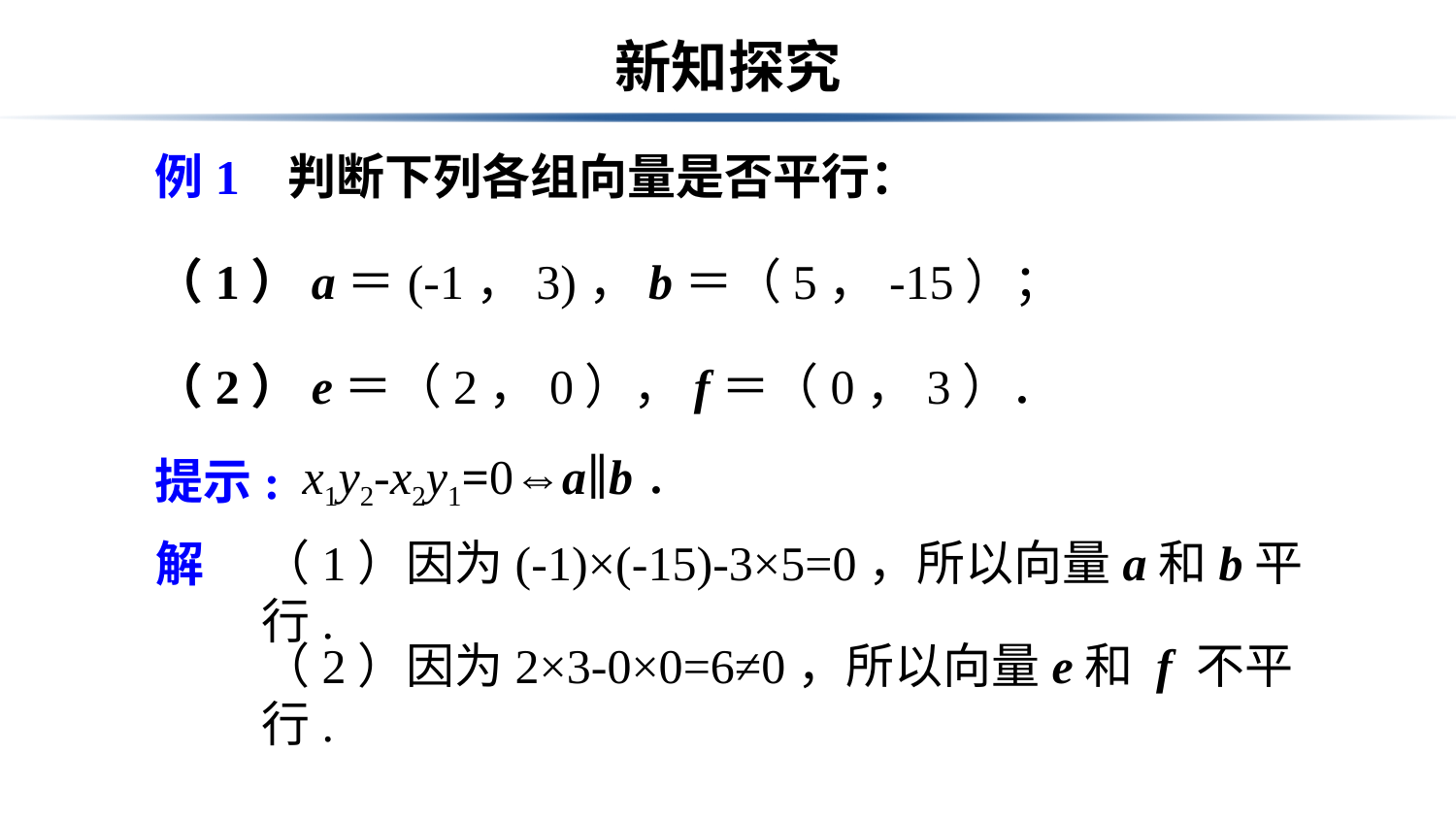

# 新知探究
例1   判断下列各组向量是否平行：
（1）a＝(-1，3)，b＝（5，-15）；
（2）e＝（2，0），f＝（0，3）．
提示:
 x1y2-x2y1=0⇔a∥b．
（1）因为(-1)×(-15)-3×5=0，所以向量a和b平行.
解
（2）因为2×3-0×0=6≠0，所以向量e和 f 不平行.